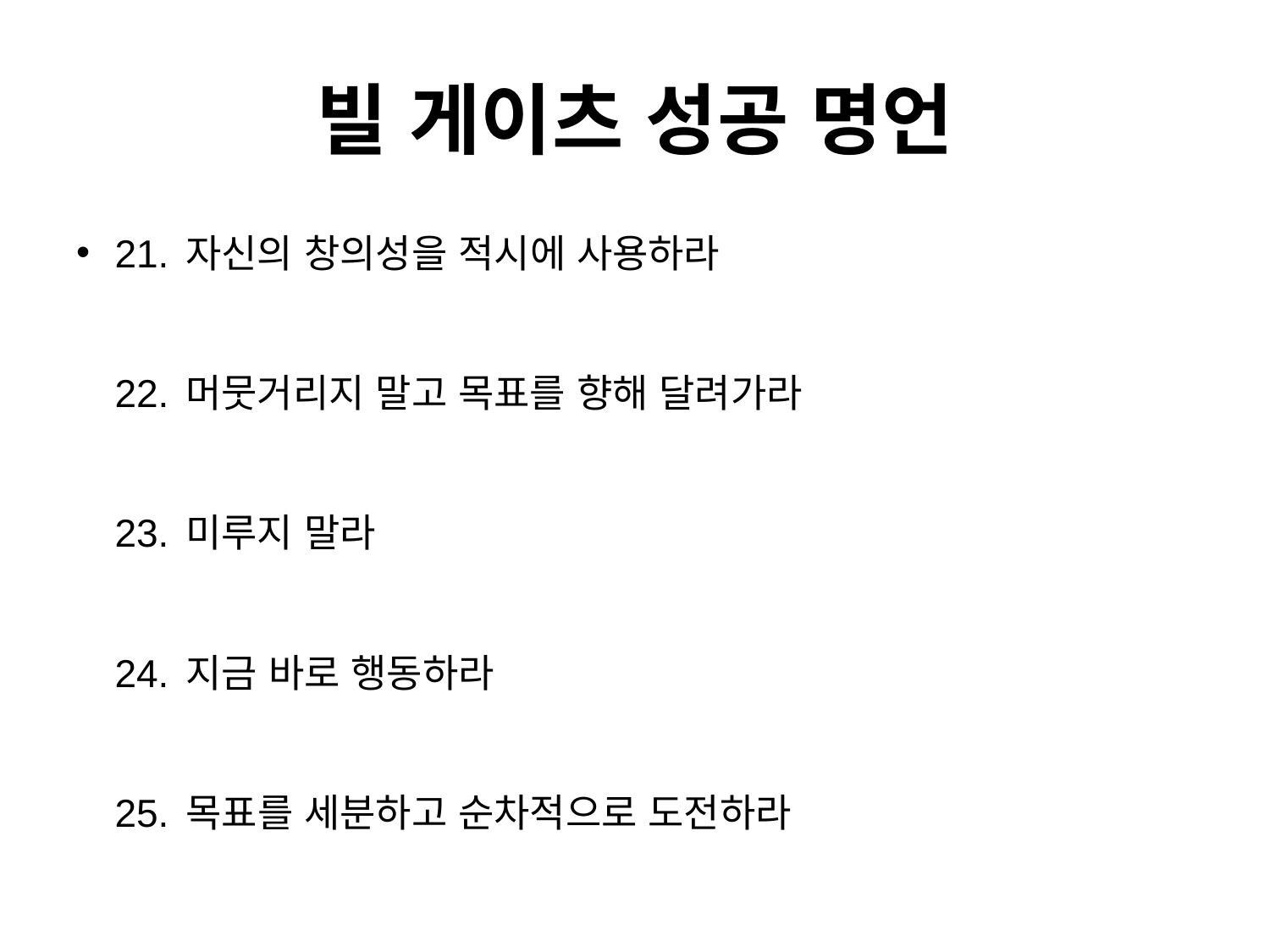

# 빌 게이츠 성공 명언
21. 자신의 창의성을 적시에 사용하라
22. 머뭇거리지 말고 목표를 향해 달려가라
23. 미루지 말라
24. 지금 바로 행동하라
25. 목표를 세분하고 순차적으로 도전하라